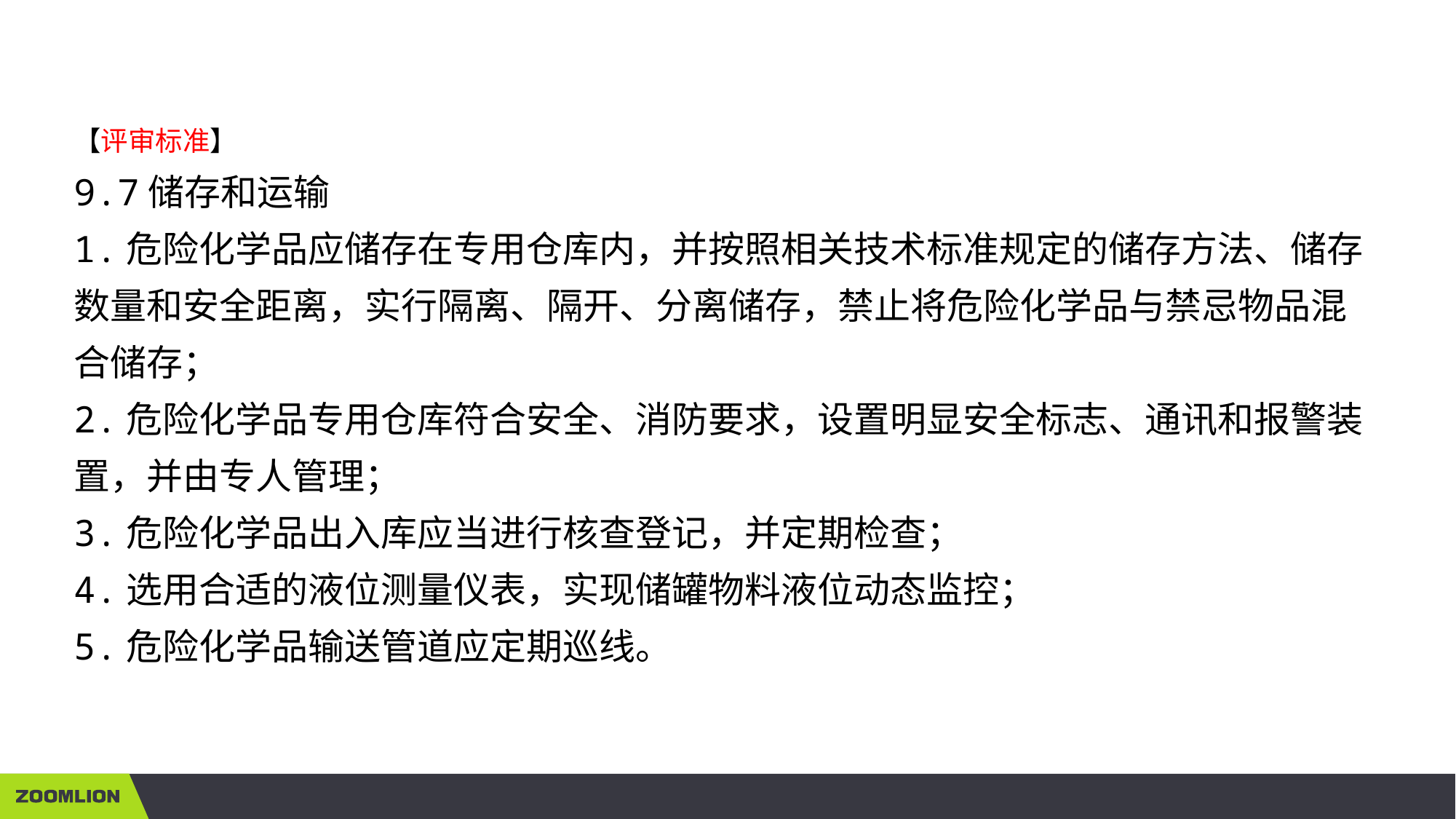

【评审标准】
9.7储存和运输
1.危险化学品应储存在专用仓库内，并按照相关技术标准规定的储存方法、储存数量和安全距离，实行隔离、隔开、分离储存，禁止将危险化学品与禁忌物品混合储存；
2.危险化学品专用仓库符合安全、消防要求，设置明显安全标志、通讯和报警装置，并由专人管理；
3.危险化学品出入库应当进行核查登记，并定期检查；
4.选用合适的液位测量仪表，实现储罐物料液位动态监控；
5.危险化学品输送管道应定期巡线。